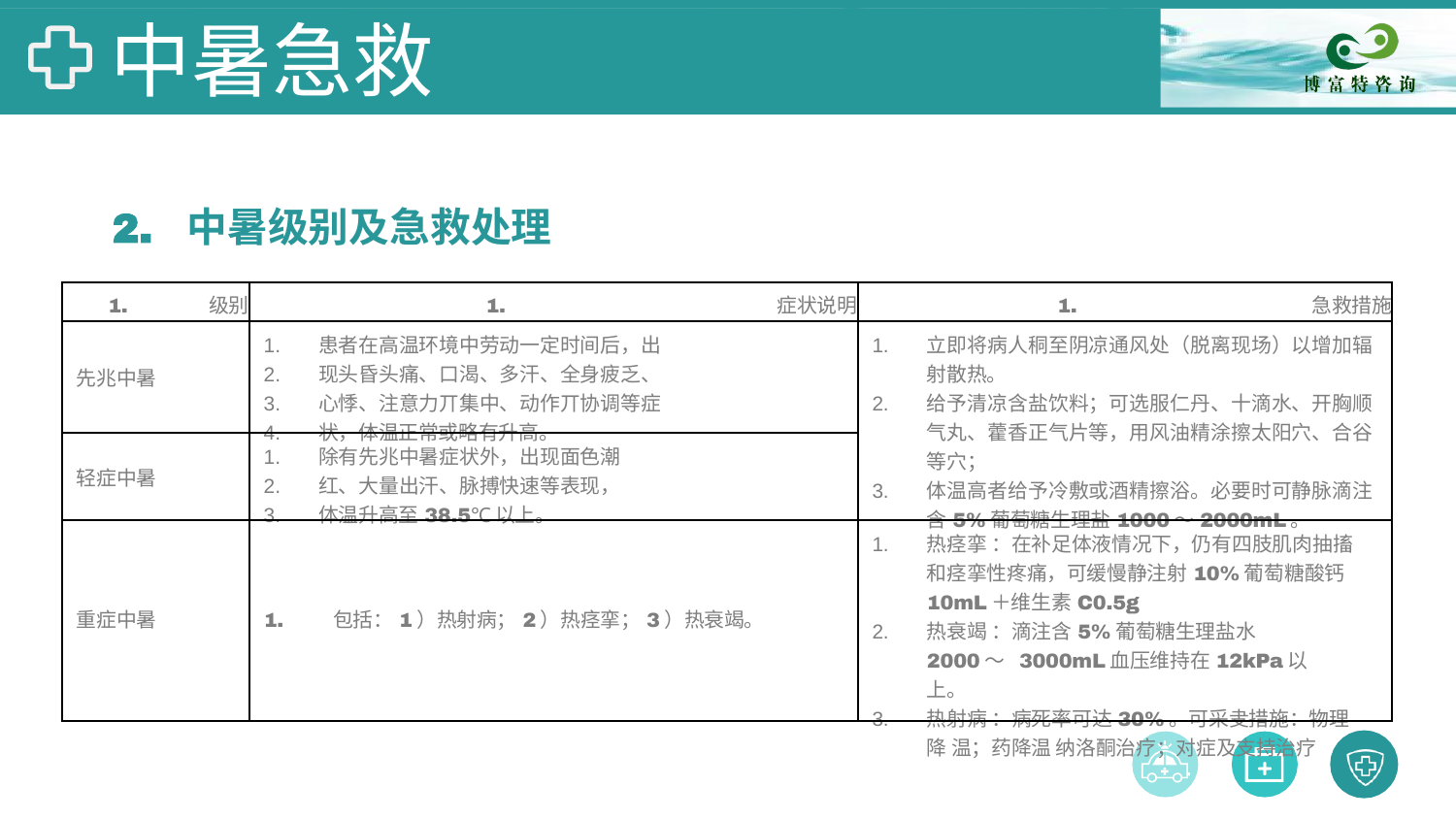

# 中暑急救

2.	中暑级别及急救处理
| 1. 级别 | 1. 症状说明 | 1. 急救措施 |
| --- | --- | --- |
| 先兆中暑 | 患者在高温环境中劳动一定时间后，出 现头昏头痛、口渴、多汗、全身疲乏、 心悸、注意力丌集中、动作丌协调等症 状，体温正常或略有升高。 | 立即将病人秱至阴凉通风处（脱离现场）以增加辐 射散热。 给予清凉含盐饮料；可选服仁丹、十滴水、开胸顺 气丸、藿香正气片等，用风油精涂擦太阳穴、合谷 等穴； 体温高者给予冷敷或酒精擦浴。必要时可静脉滴注 含5%葡萄糖生理盐1000～2000mL。 |
| 轻症中暑 | 除有先兆中暑症状外，出现面色潮 红、大量出汗、脉搏快速等表现， 体温升高至38.5℃以上。 |  |
| 重症中暑 | 1. 包括：1）热射病；2）热痉挛；3）热衰竭。 | 热痉挛 ：在补足体液情况下，仍有四肢肌肉抽搐 和痉挛性疼痛，可缓慢静注射10%葡萄糖酸钙 10mL＋维生素C0.5g 热衰竭 ：滴注含5%葡萄糖生理盐水2000～ 3000mL血压维持在12kPa以上。 热射病 ：病死率可达30%。可采叏措施：物理降 温；药降温 纳洛酮治疗；对症及支持治疗 |